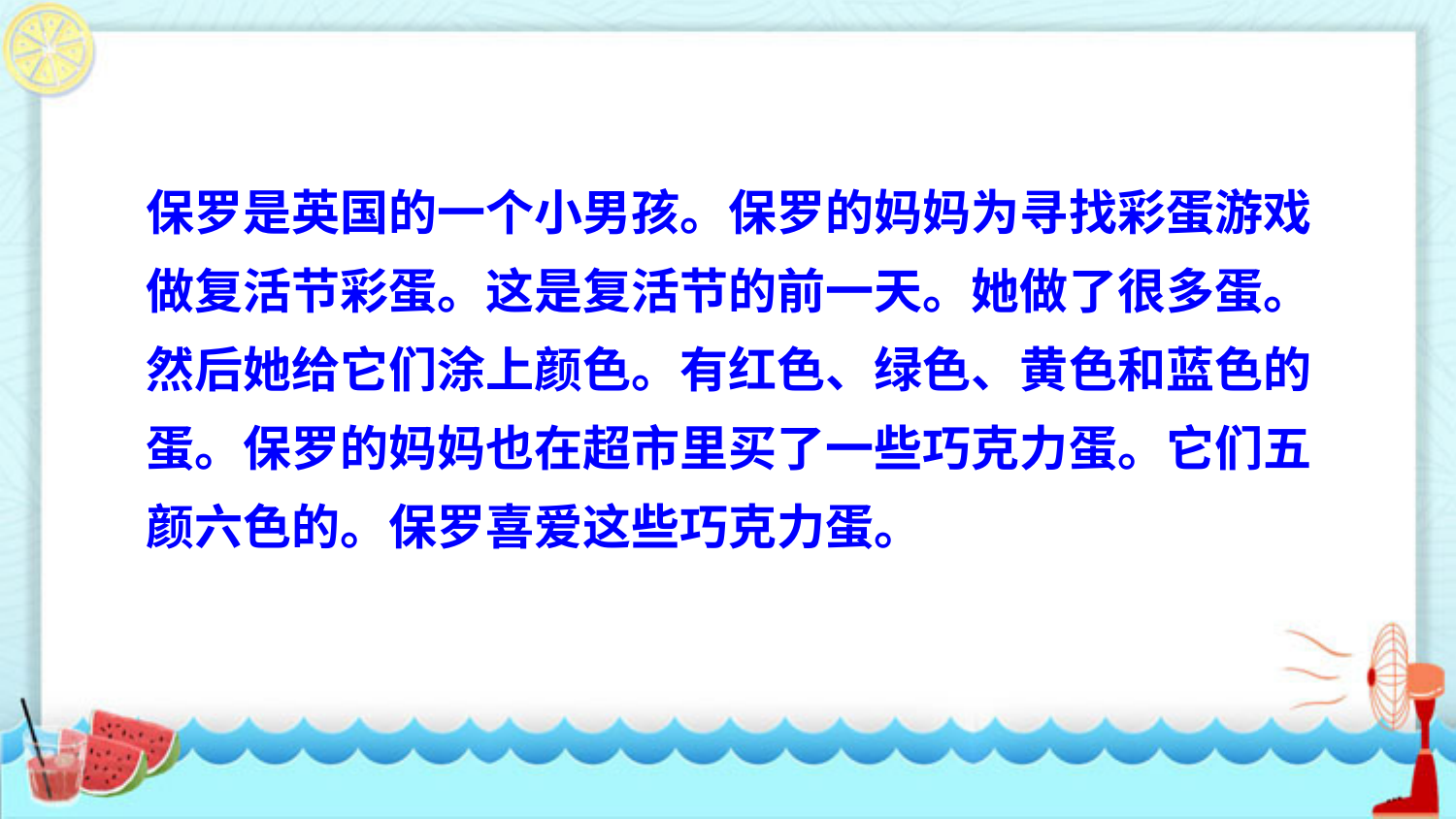

保罗是英国的一个小男孩。保罗的妈妈为寻找彩蛋游戏做复活节彩蛋。这是复活节的前一天。她做了很多蛋。然后她给它们涂上颜色。有红色、绿色、黄色和蓝色的蛋。保罗的妈妈也在超市里买了一些巧克力蛋。它们五颜六色的。保罗喜爱这些巧克力蛋。